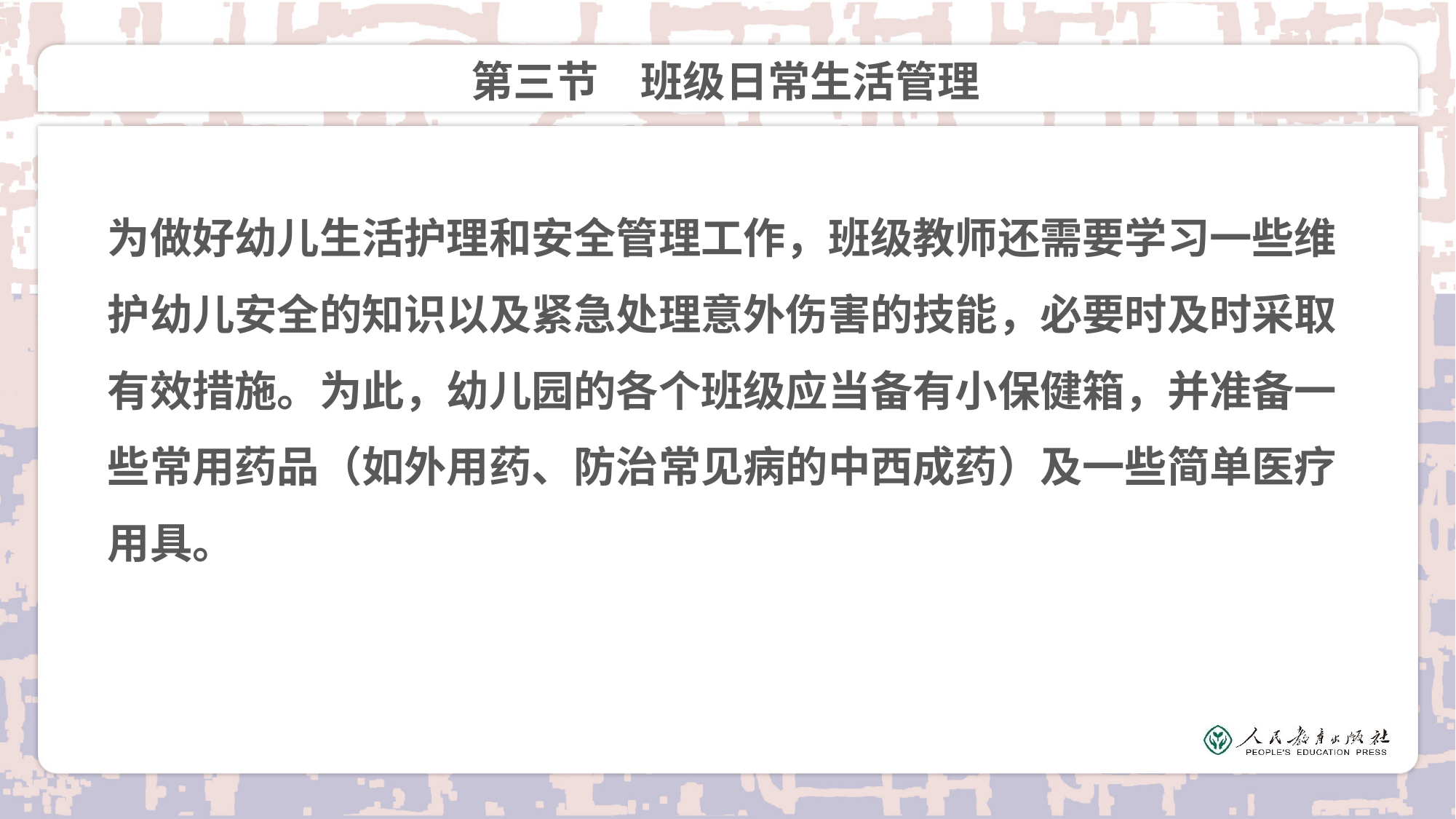

# 第三节　班级日常生活管理
为做好幼儿生活护理和安全管理工作，班级教师还需要学习一些维护幼儿安全的知识以及紧急处理意外伤害的技能，必要时及时采取有效措施。为此，幼儿园的各个班级应当备有小保健箱，并准备一些常用药品（如外用药、防治常见病的中西成药）及一些简单医疗用具。